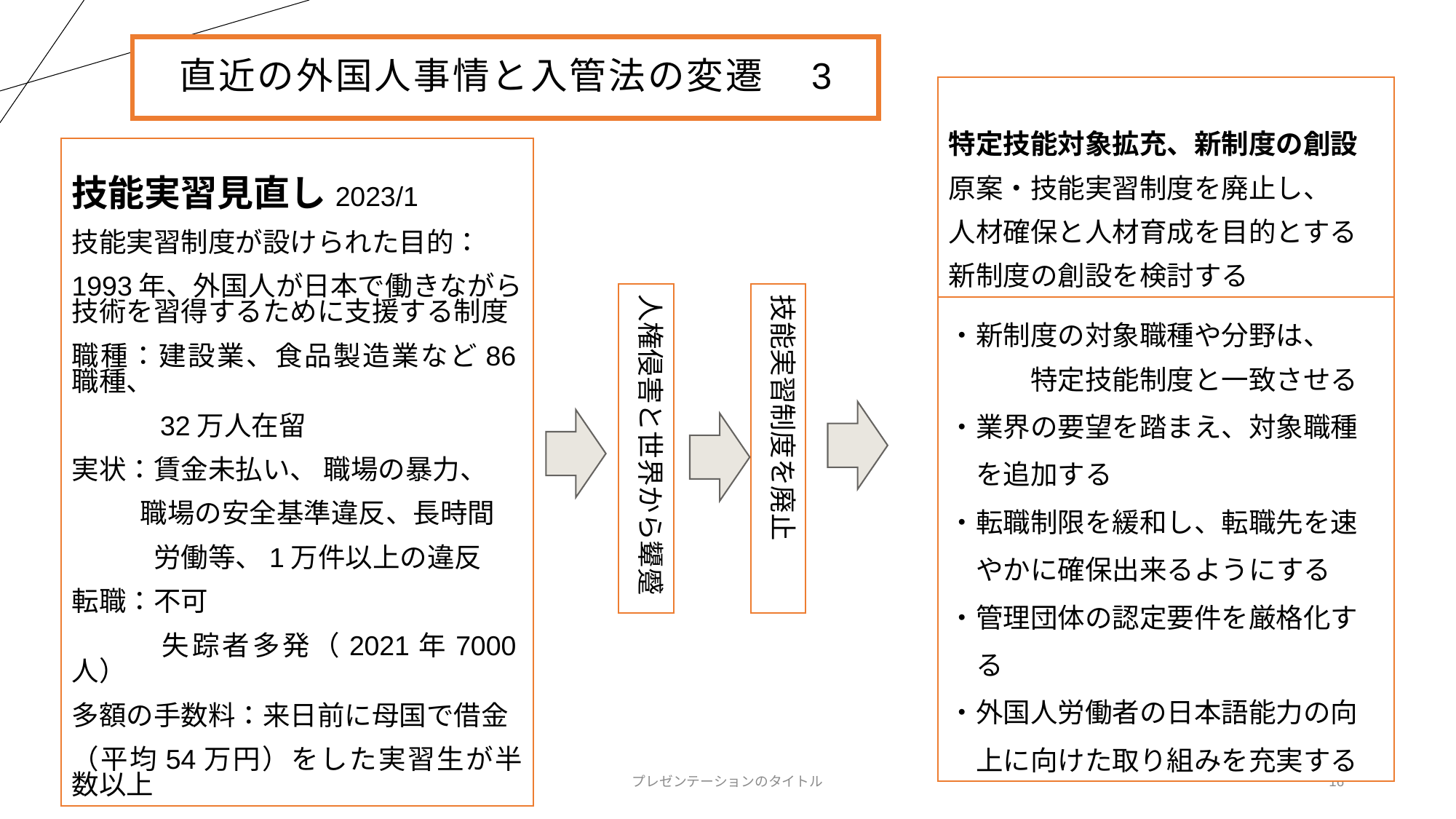

直近の外国人事情と入管法の変遷　3

特定技能対象拡充、新制度の創設
原案・技能実習制度を廃止し、
人材確保と人材育成を目的とする
新制度の創設を検討する

技能実習見直し2023/1
技能実習制度が設けられた目的：
1993年、外国人が日本で働きながら技術を習得するために支援する制度
職種：建設業、食品製造業など86職種、
　　　32万人在留
実状：賃金未払い、 職場の暴力、
          職場の安全基準違反、長時間
　　　労働等、1万件以上の違反
転職：不可
　　　失踪者多発（2021年7000人）
多額の手数料：来日前に母国で借金
（平均54万円）をした実習生が半数以上

・新制度の対象職種や分野は、
　　　特定技能制度と一致させる
・業界の要望を踏まえ、対象職種
　を追加する
・転職制限を緩和し、転職先を速
　やかに確保出来るようにする
・管理団体の認定要件を厳格化す
　る
・外国人労働者の日本語能力の向
　上に向けた取り組みを充実する
人権侵害と世界から顰蹙
技能実習制度を廃止

20XX
プレゼンテーションのタイトル
16